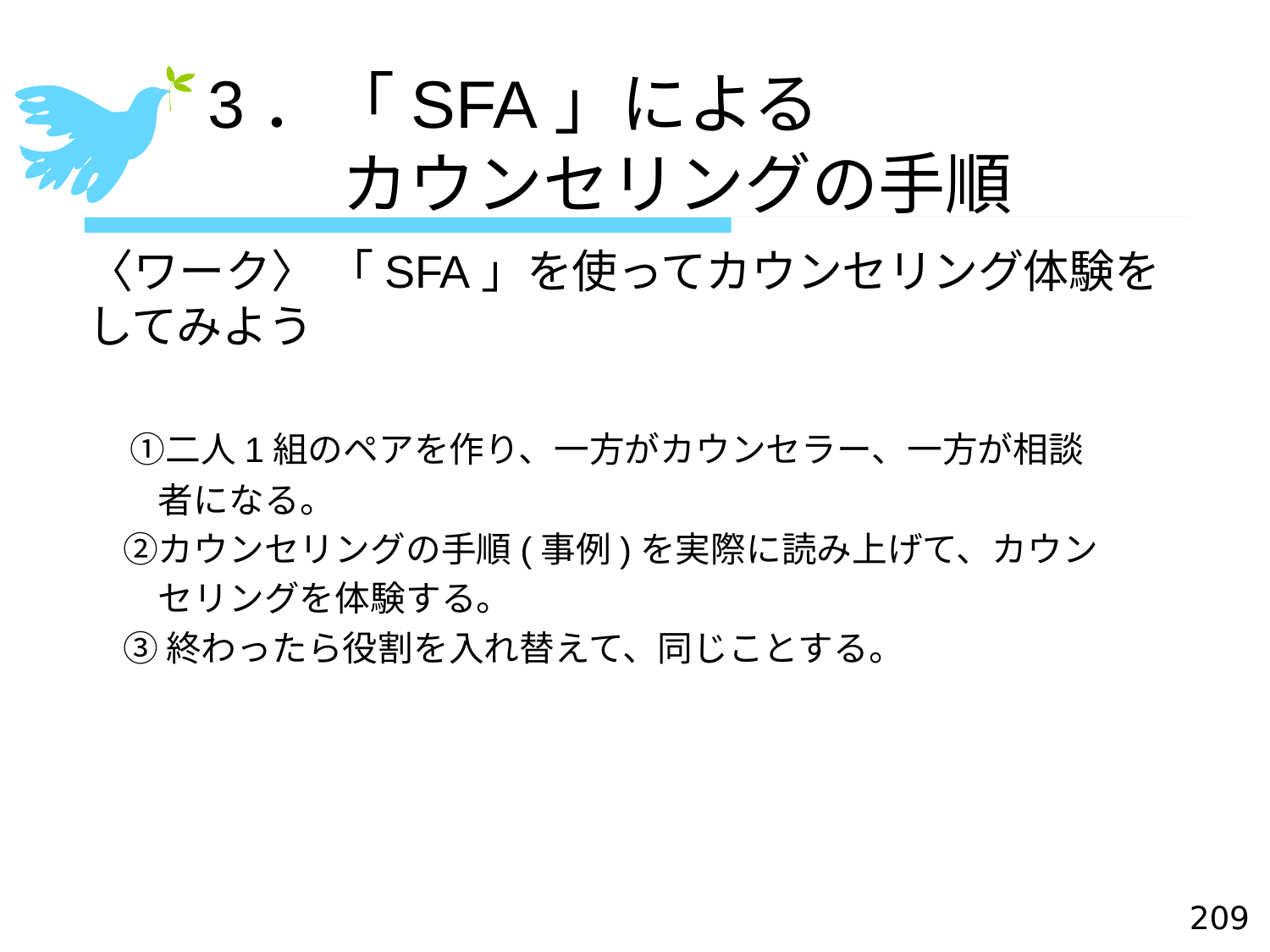

# 3．「SFA」による 　　カウンセリングの手順
〈ワーク〉 「SFA」を使ってカウンセリング体験をしてみよう

　①二人1組のペアを作り、一方がカウンセラー、一方が相談
　　者になる。
　②カウンセリングの手順(事例)を実際に読み上げて、カウン
　　セリングを体験する。
　③ 終わったら役割を入れ替えて、同じことする。

209